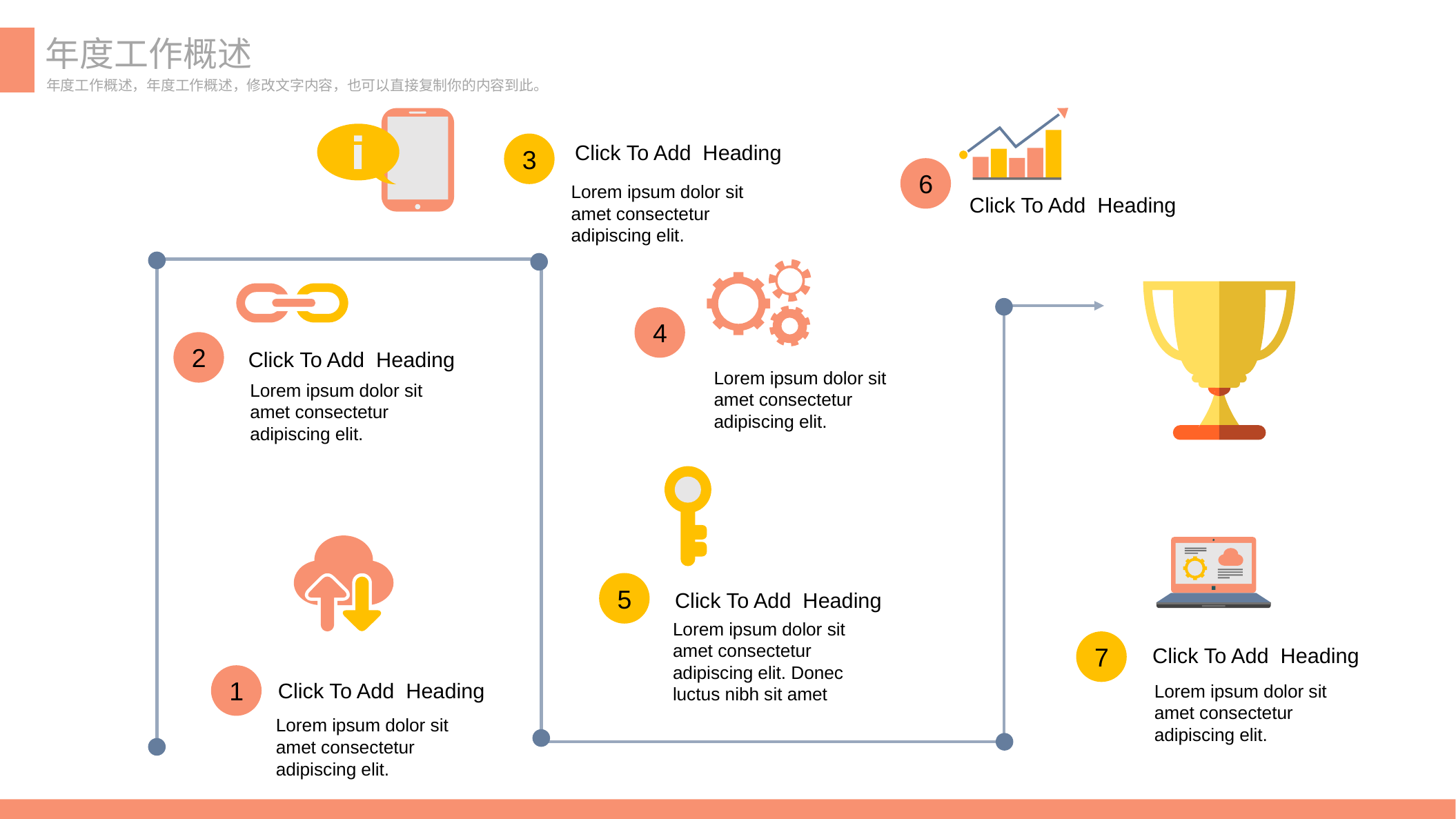

年度工作概述
年度工作概述，年度工作概述，修改文字内容，也可以直接复制你的内容到此。

3
Click To Add  Heading
6
Lorem ipsum dolor sit amet consectetur adipiscing elit.
Click To Add  Heading

4
2
Click To Add  Heading
Lorem ipsum dolor sit amet consectetur adipiscing elit.
Lorem ipsum dolor sit amet consectetur adipiscing elit.

5
Click To Add  Heading
Lorem ipsum dolor sit amet consectetur adipiscing elit. Donec luctus nibh sit amet
7
Click To Add  Heading
1
Click To Add  Heading
Lorem ipsum dolor sit amet consectetur adipiscing elit.
Lorem ipsum dolor sit amet consectetur adipiscing elit.